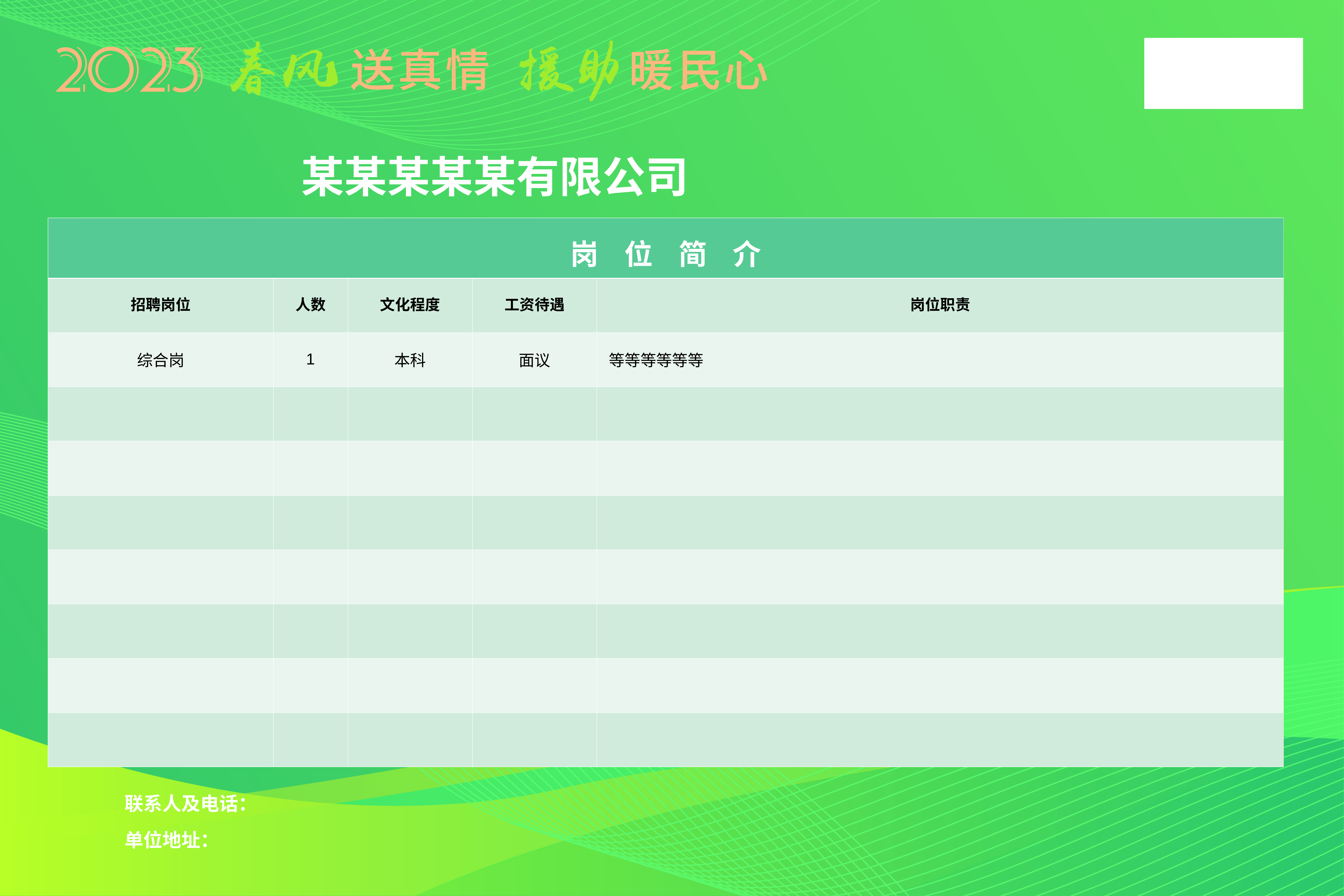

某某某某某有限公司
| 岗 位 简 介 |  |  |  |  |
| --- | --- | --- | --- | --- |
| 招聘岗位 | 人数 | 文化程度 | 工资待遇 | 岗位职责 |
| 综合岗 | 1 | 本科 | 面议 | 等等等等等等 |
|  |  |  |  |  |
|  |  |  |  |  |
|  |  |  |  |  |
|  |  |  |  |  |
|  |  |  |  |  |
|  |  |  |  |  |
|  |  |  |  |  |
联系人及电话：
单位地址：